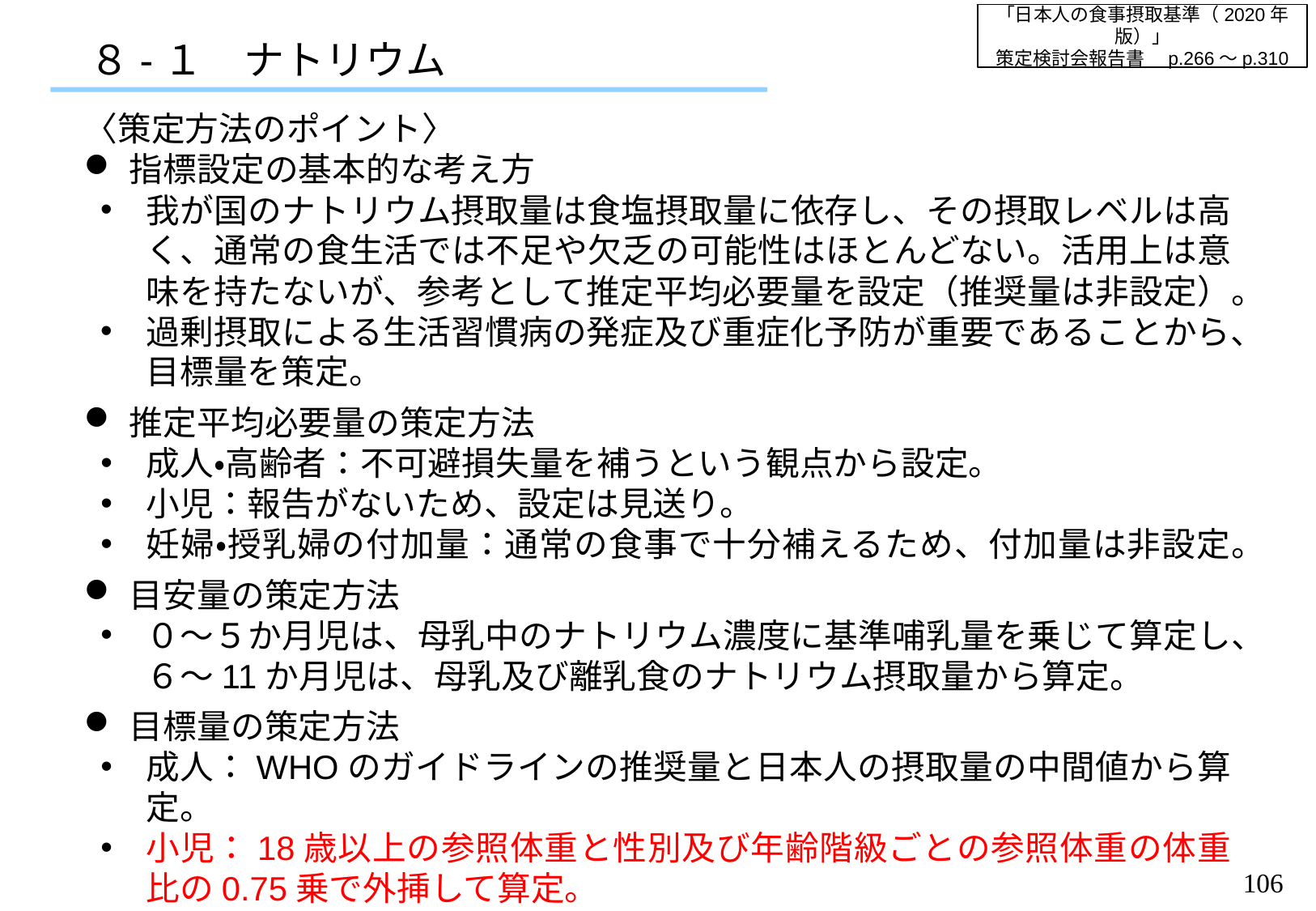

「日本人の食事摂取基準（2020年版）」
策定検討会報告書　p.266～p.310
８-１　ナトリウム

〈策定方法のポイント〉
指標設定の基本的な考え方
我が国のナトリウム摂取量は食塩摂取量に依存し、その摂取レベルは高く、通常の食生活では不足や欠乏の可能性はほとんどない。活用上は意味を持たないが、参考として推定平均必要量を設定（推奨量は非設定）。
過剰摂取による生活習慣病の発症及び重症化予防が重要であることから、目標量を策定。
推定平均必要量の策定方法
成人・高齢者：不可避損失量を補うという観点から設定。
小児：報告がないため、設定は見送り。
妊婦・授乳婦の付加量：通常の食事で十分補えるため、付加量は非設定。
目安量の策定方法
０～５か月児は、母乳中のナトリウム濃度に基準哺乳量を乗じて算定し、６～11か月児は、母乳及び離乳食のナトリウム摂取量から算定。
目標量の策定方法
成人：WHOのガイドラインの推奨量と日本人の摂取量の中間値から算定。
小児：18歳以上の参照体重と性別及び年齢階級ごとの参照体重の体重比の0.75乗で外挿して算定。
106